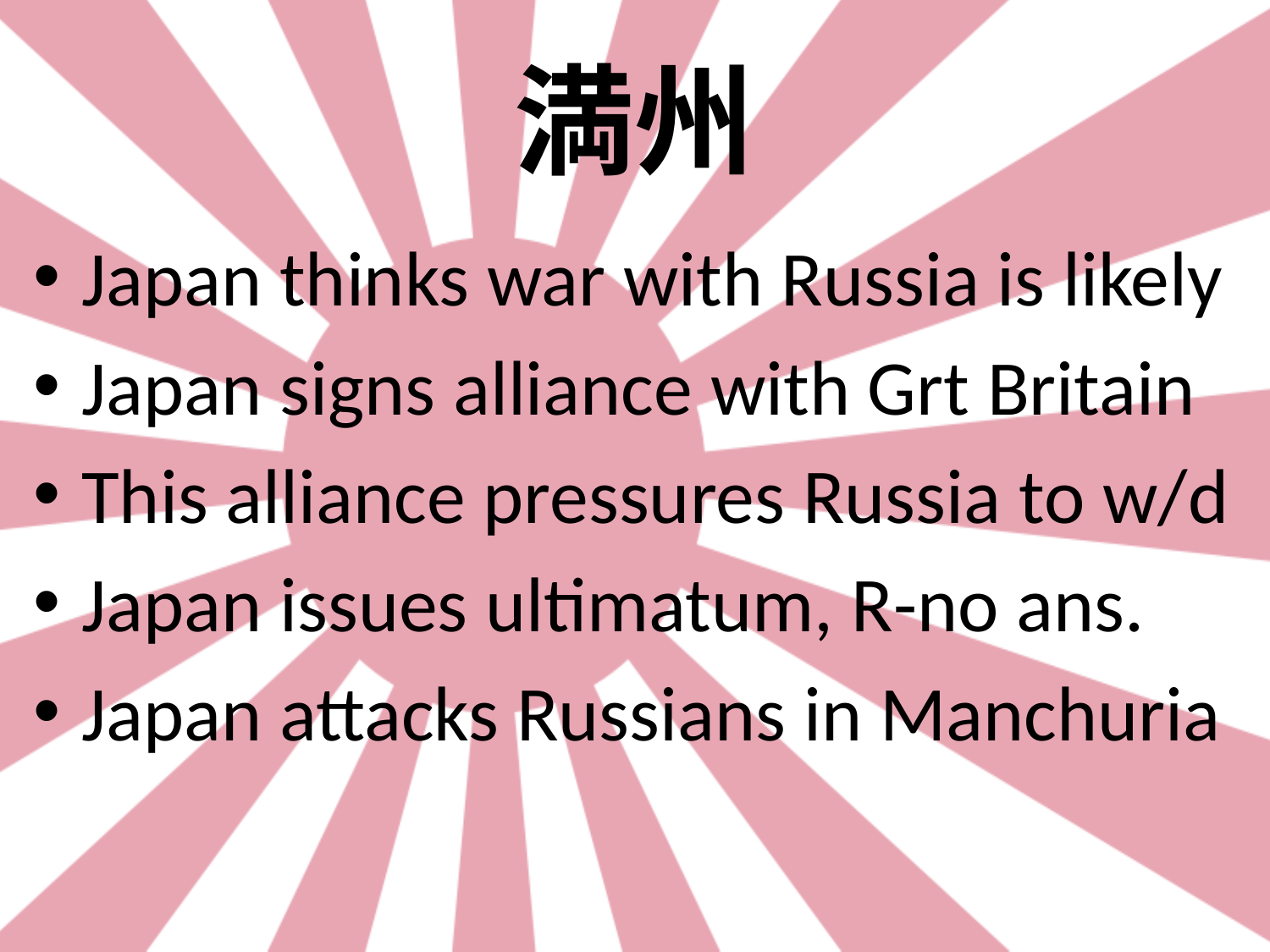

# 満州
Japan thinks war with Russia is likely
Japan signs alliance with Grt Britain
This alliance pressures Russia to w/d
Japan issues ultimatum, R-no ans.
Japan attacks Russians in Manchuria